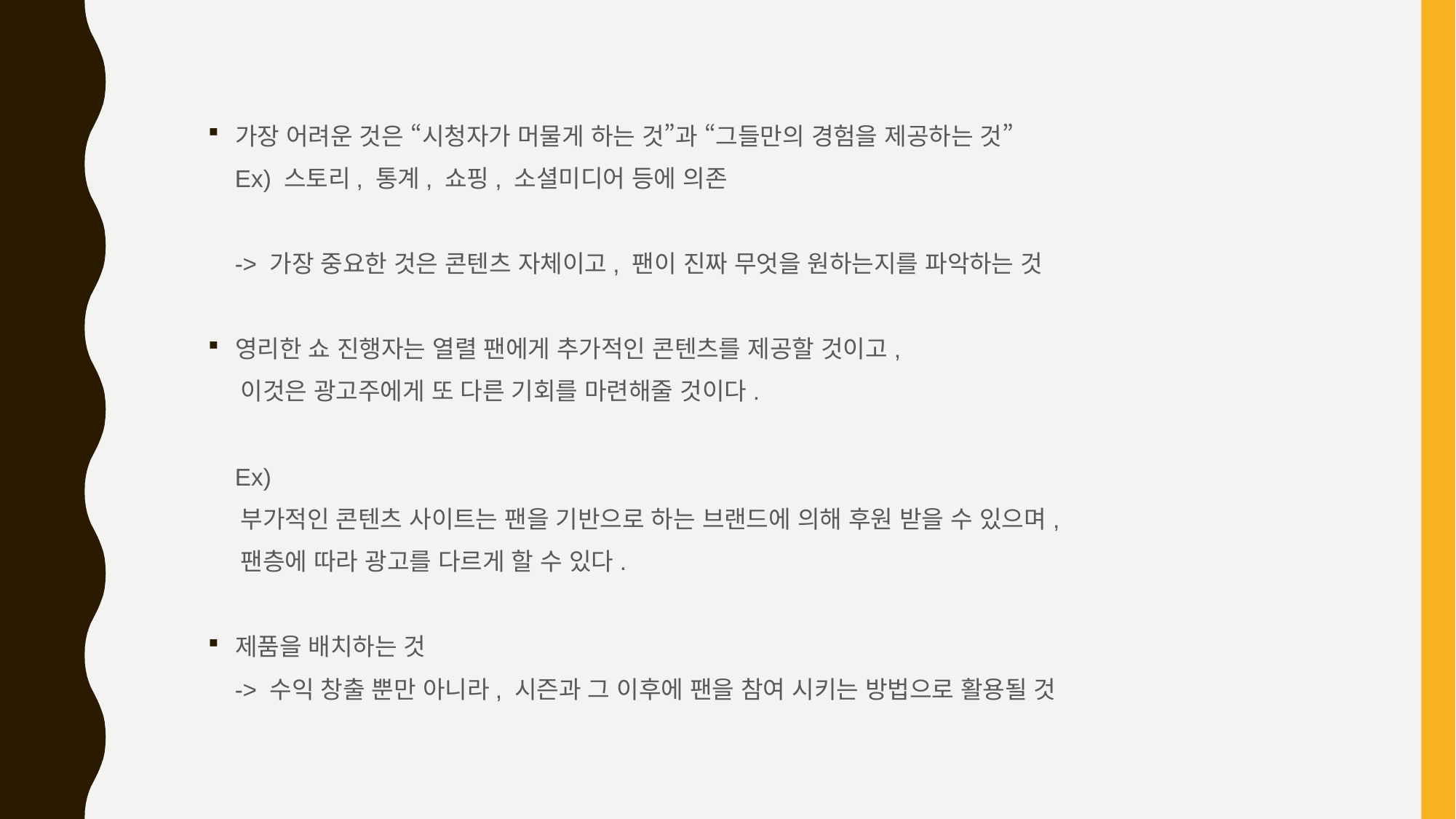

가장 어려운 것은 “시청자가 머물게 하는 것”과 “그들만의 경험을 제공하는 것”
    Ex) 스토리, 통계, 쇼핑, 소셜미디어 등에 의존

    -> 가장 중요한 것은 콘텐츠 자체이고, 팬이 진짜 무엇을 원하는지를 파악하는 것

영리한 쇼 진행자는 열렬 팬에게 추가적인 콘텐츠를 제공할 것이고,
    이것은 광고주에게 또 다른 기회를 마련해줄 것이다.

    Ex)
    부가적인 콘텐츠 사이트는 팬을 기반으로 하는 브랜드에 의해 후원 받을 수 있으며,
    팬층에 따라 광고를 다르게 할 수 있다.

제품을 배치하는 것
    -> 수익 창출 뿐만 아니라, 시즌과 그 이후에 팬을 참여 시키는 방법으로 활용될 것